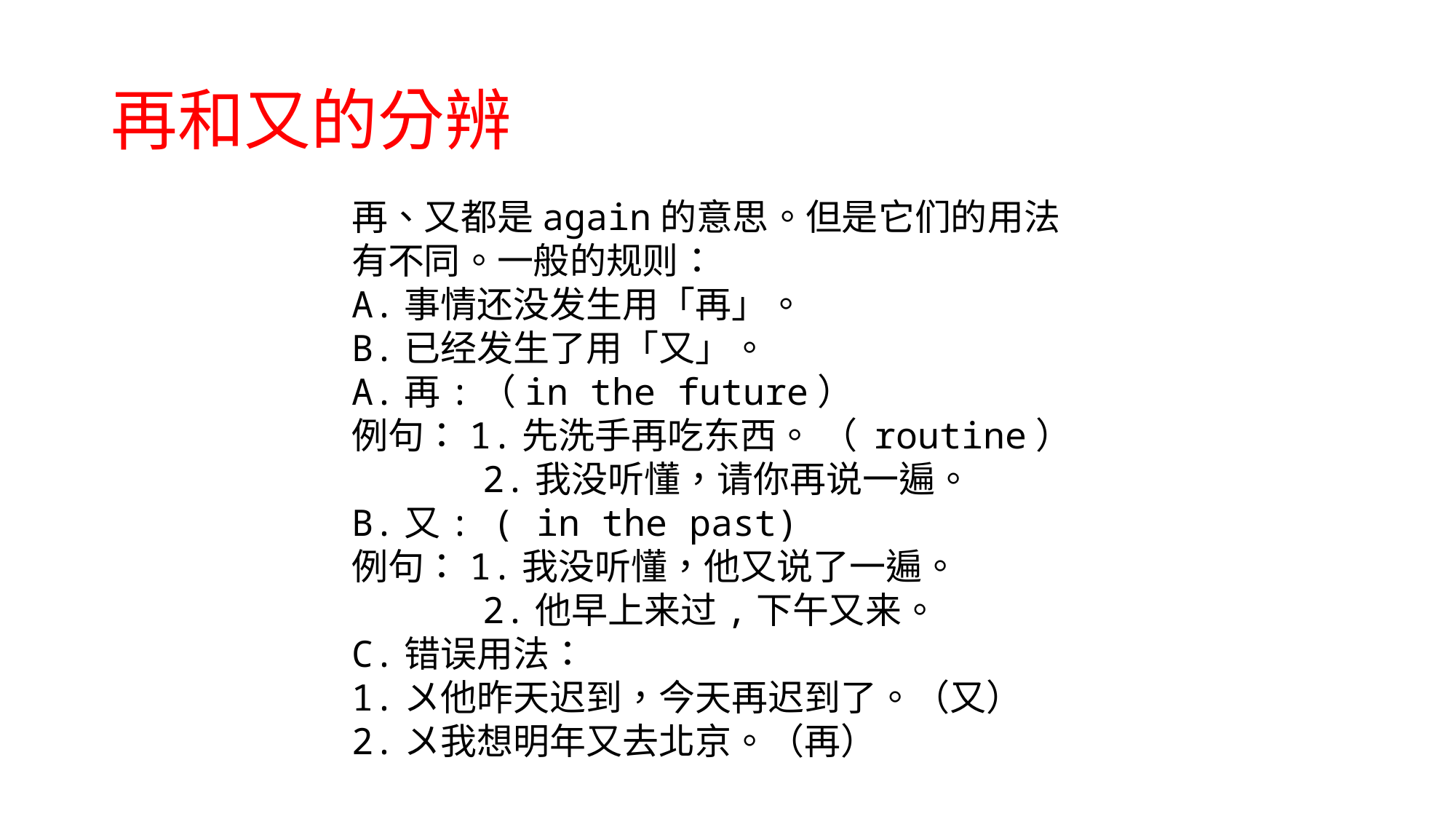

# 再和又的分辨
再、又都是again的意思。但是它们的用法有不同。一般的规则：
A.事情还没发生用「再」。
B.已经发生了用「又」。
A.再:（in the future）
例句：1.先洗手再吃东西。 （ routine）
      2.我没听懂，请你再说一遍。
B.又: ( in the past)
例句：1.我没听懂，他又说了一遍。
      2.他早上来过,下午又来。
C.错误用法：
1.〤他昨天迟到，今天再迟到了。（又）
2.〤我想明年又去北京。（再）